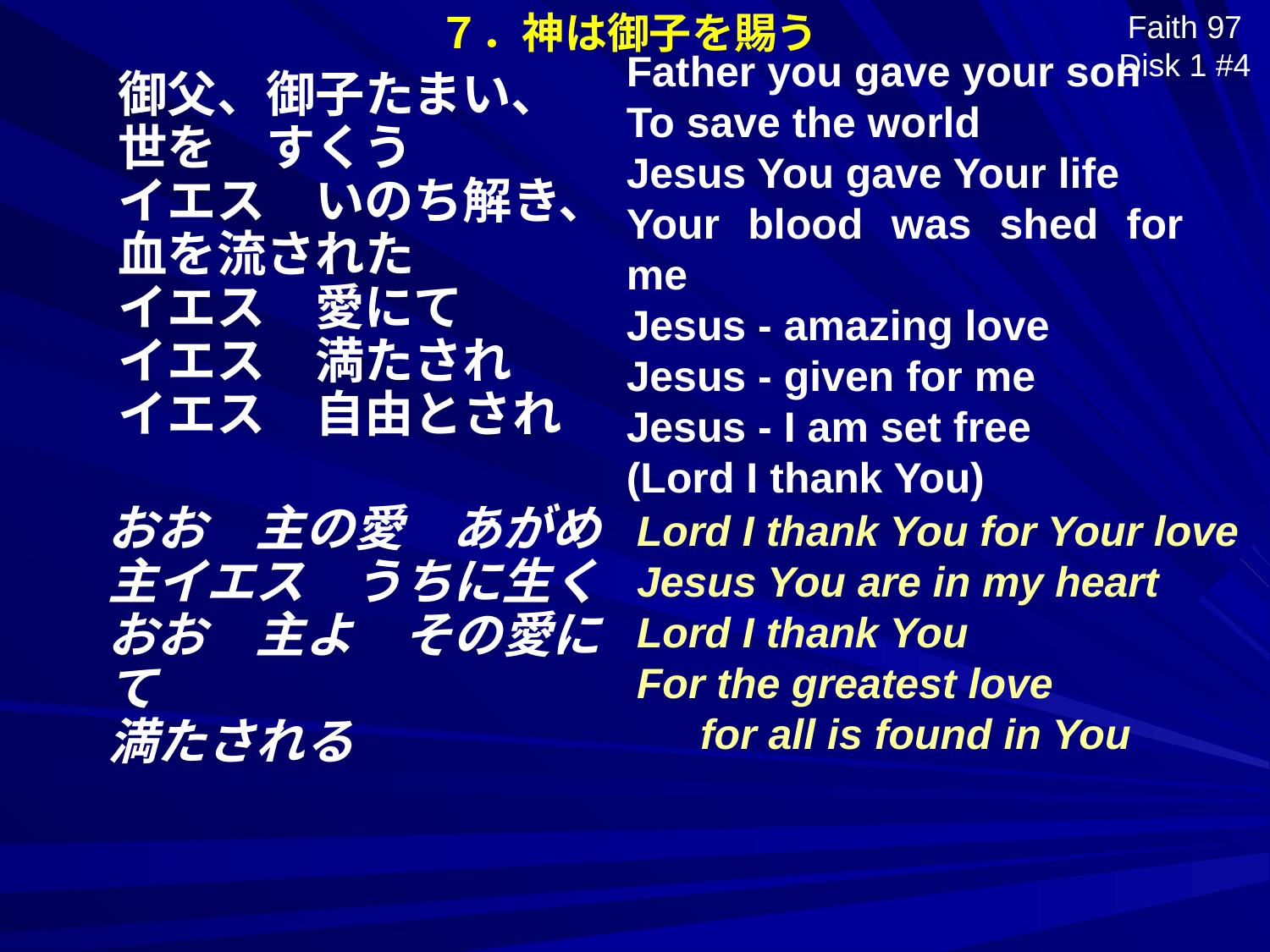

７．神は御子を賜う
Faith 97 Disk 1 #4
Father you gave your son
To save the world
Jesus You gave Your life
Your blood was shed for me
Jesus - amazing love
Jesus - given for me
Jesus - I am set free
(Lord I thank You)
御父、御子たまい、
世を　すくう
イエス　いのち解き、
血を流された
イエス　愛にて
イエス　満たされ
イエス　自由とされ
Lord I thank You for Your love
Jesus You are in my heart
Lord I thank You
For the greatest love
for all is found in You
おお　主の愛　あがめ
主イエス　うちに生く
おお　主よ　その愛にて
満たされる